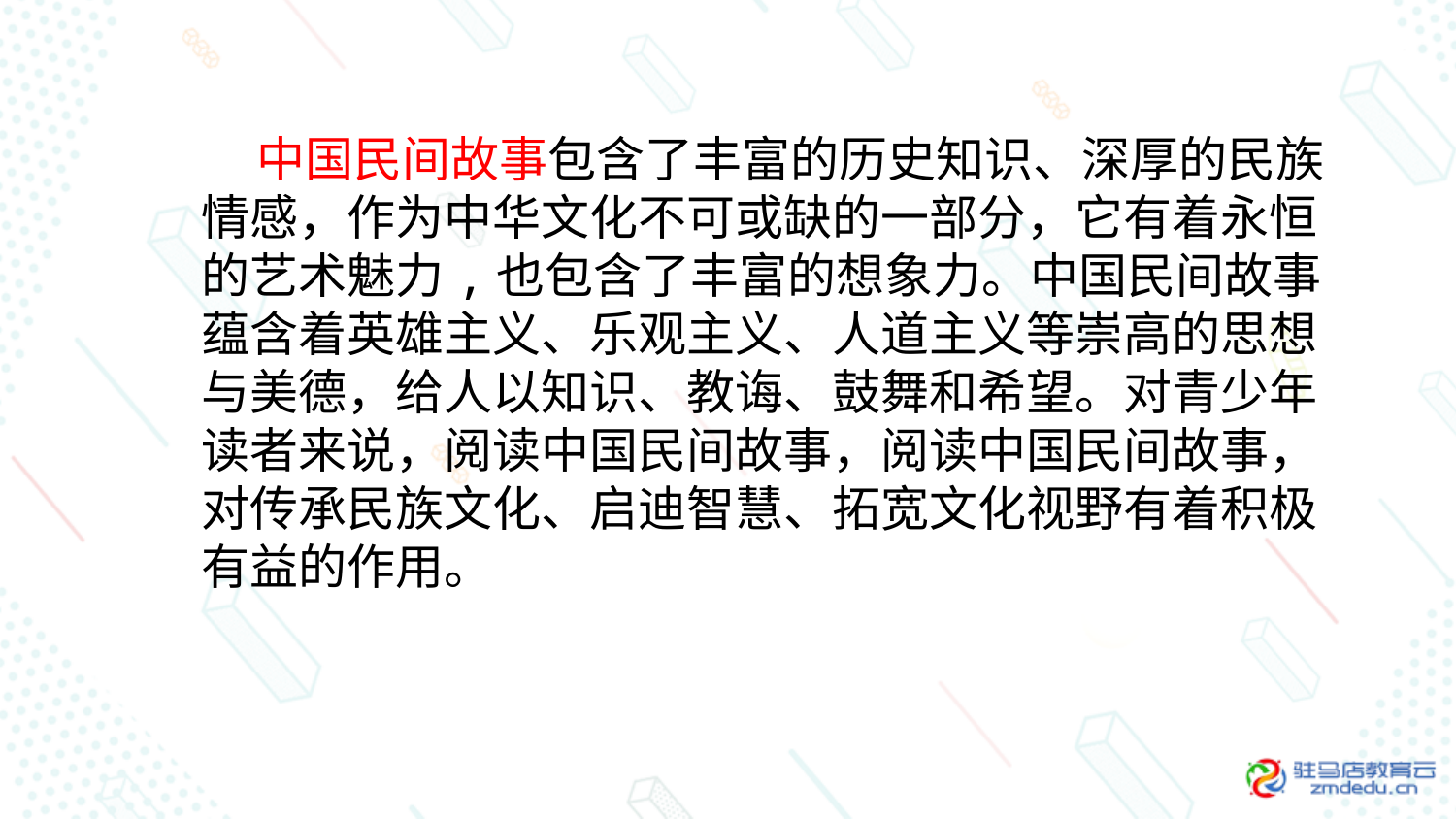

中国民间故事包含了丰富的历史知识、深厚的民族情感，作为中华文化不可或缺的一部分，它有着永恒的艺术魅力,也包含了丰富的想象力。中国民间故事蕴含着英雄主义、乐观主义、人道主义等崇高的思想与美德，给人以知识、教诲、鼓舞和希望。对青少年读者来说，阅读中国民间故事，阅读中国民间故事，对传承民族文化、启迪智慧、拓宽文化视野有着积极有益的作用。